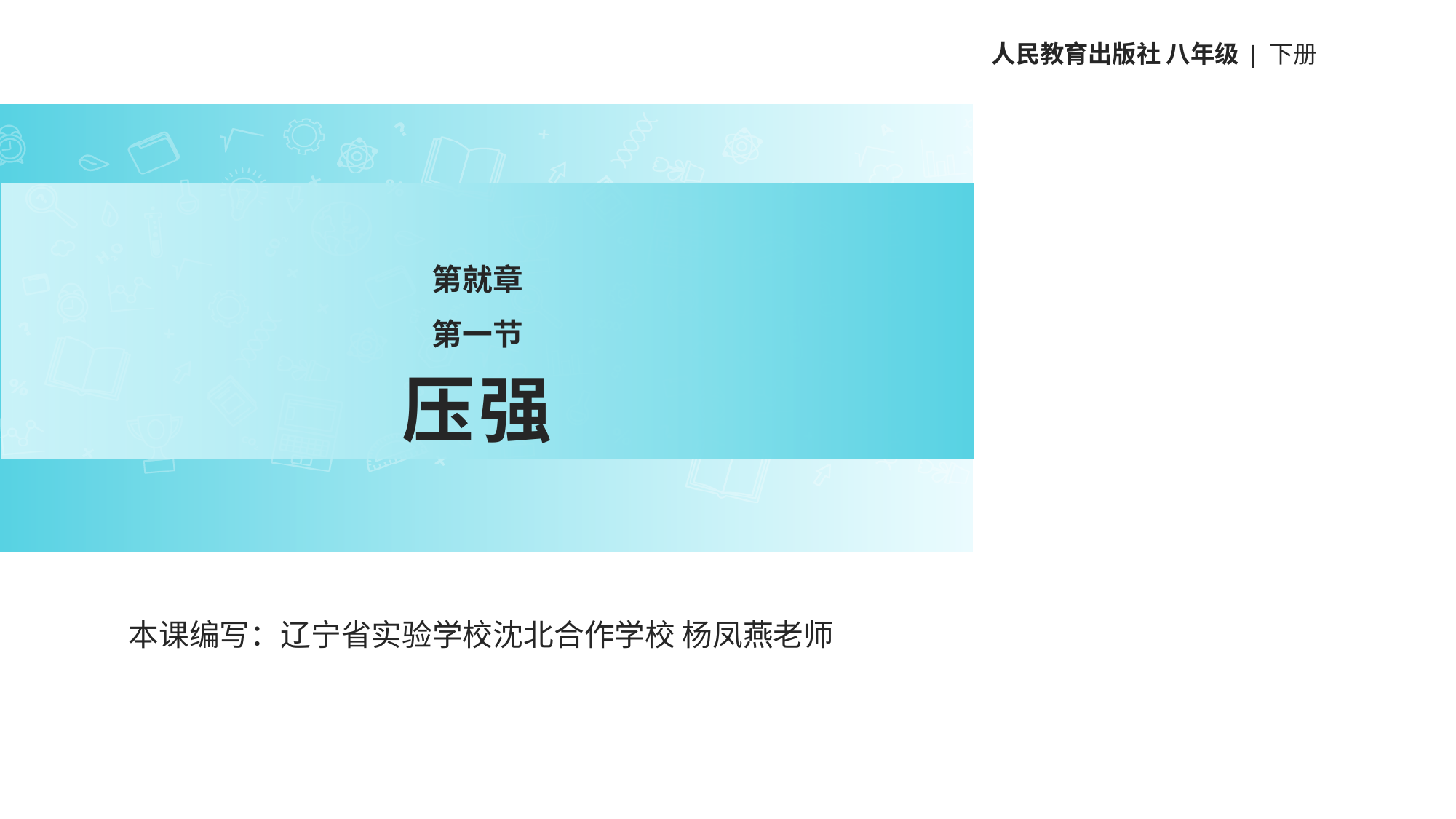

人民教育出版社 八年级 | 下册

第就章
第一节
压强
本课编写：辽宁省实验学校沈北合作学校 杨凤燕老师